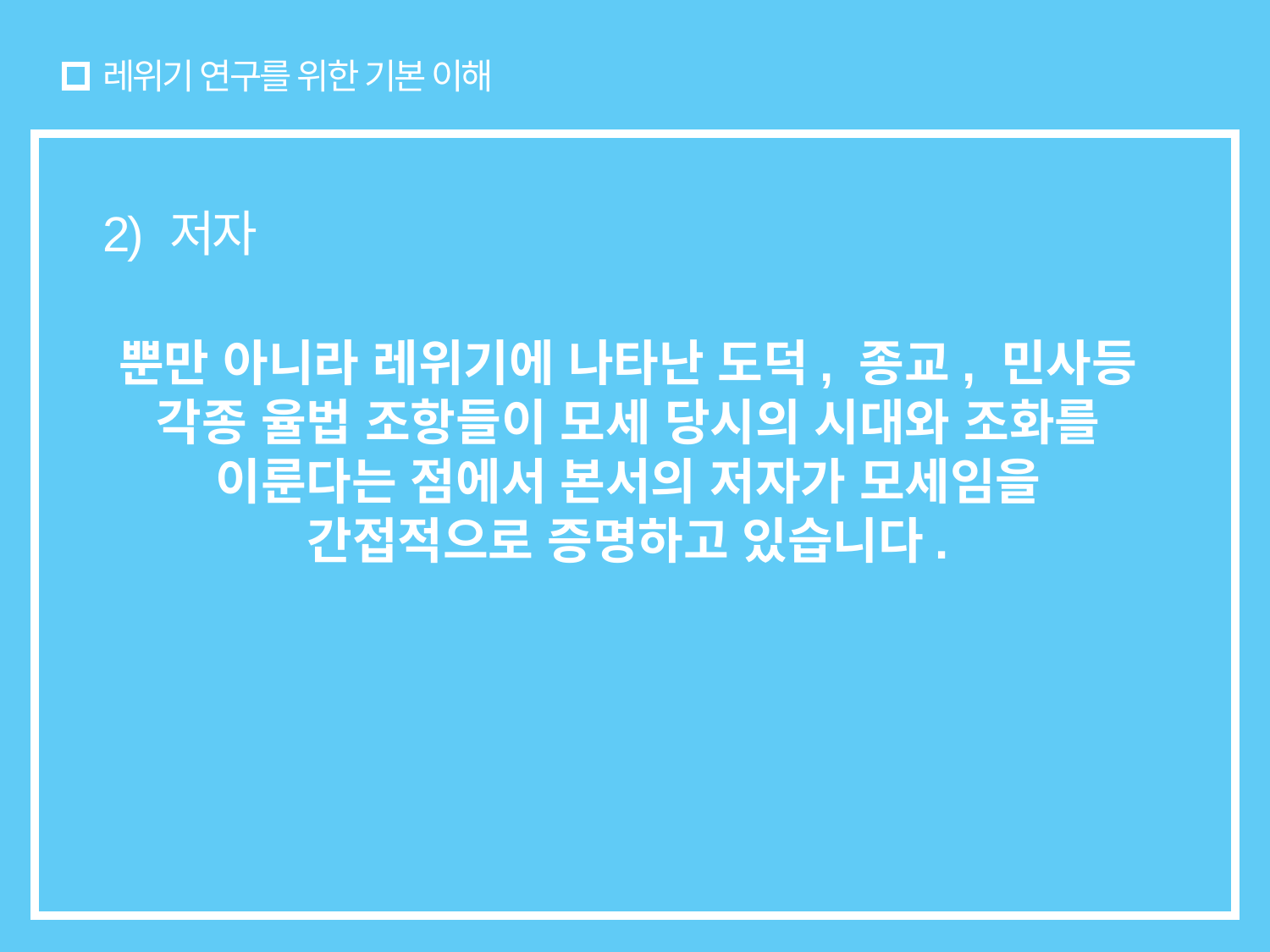

# 레위기 연구를 위한 기본 이해

2) 저자
뿐만 아니라 레위기에 나타난 도덕, 종교, 민사등
각종 율법 조항들이 모세 당시의 시대와 조화를
이룬다는 점에서 본서의 저자가 모세임을
간접적으로 증명하고 있습니다.